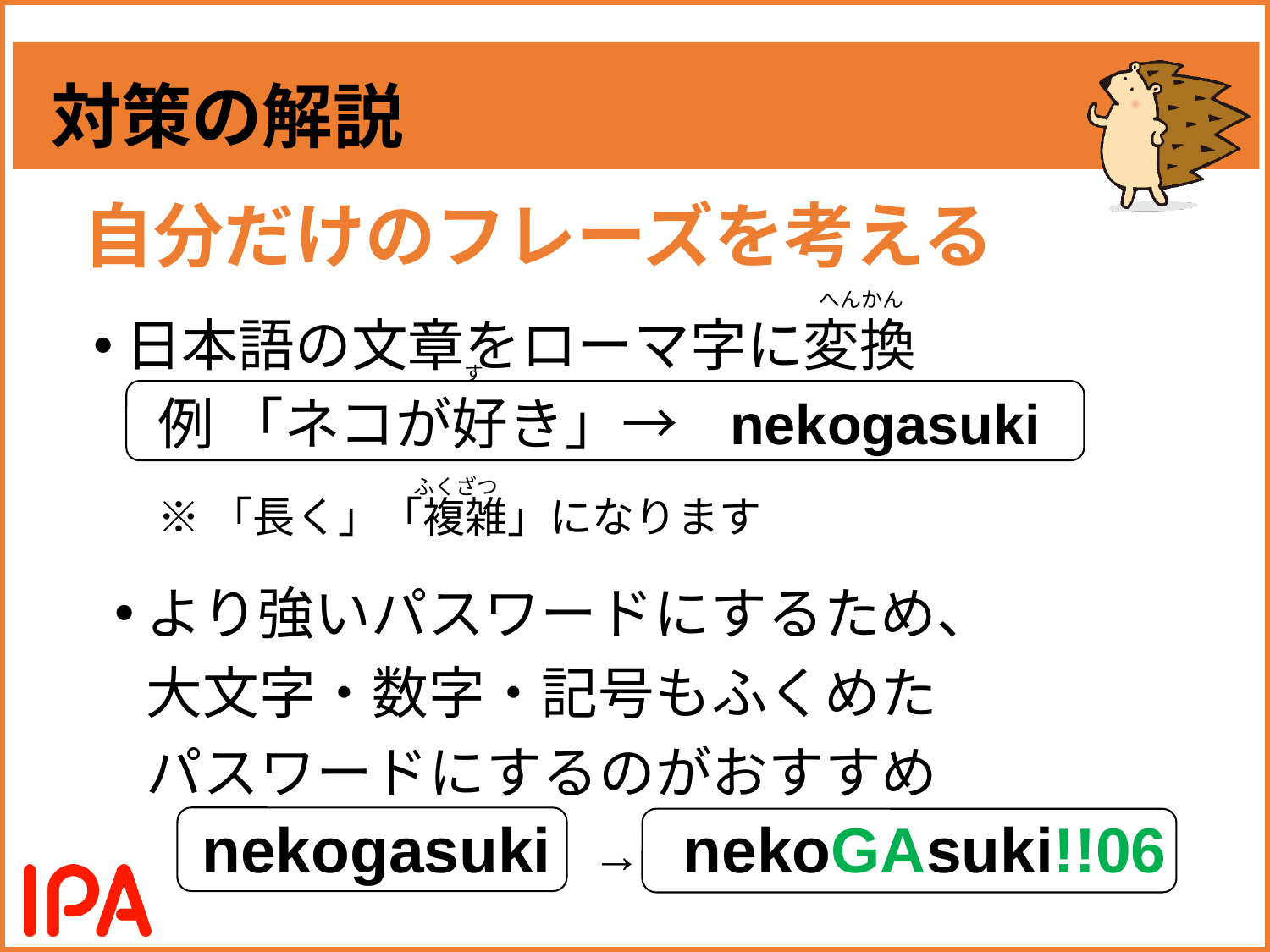

# 対策の解説
自分だけのフレーズを考える
へんかん
日本語の文章をローマ字に変換
    例 「ネコが好き」→   nekogasuki

す

ふくざつ
※「長く」「複雑」になります
より強いパスワードにするため、
大文字・数字・記号もふくめた
パスワードにするのがおすすめ

nekogasuki   →   nekoGAsuki!!06